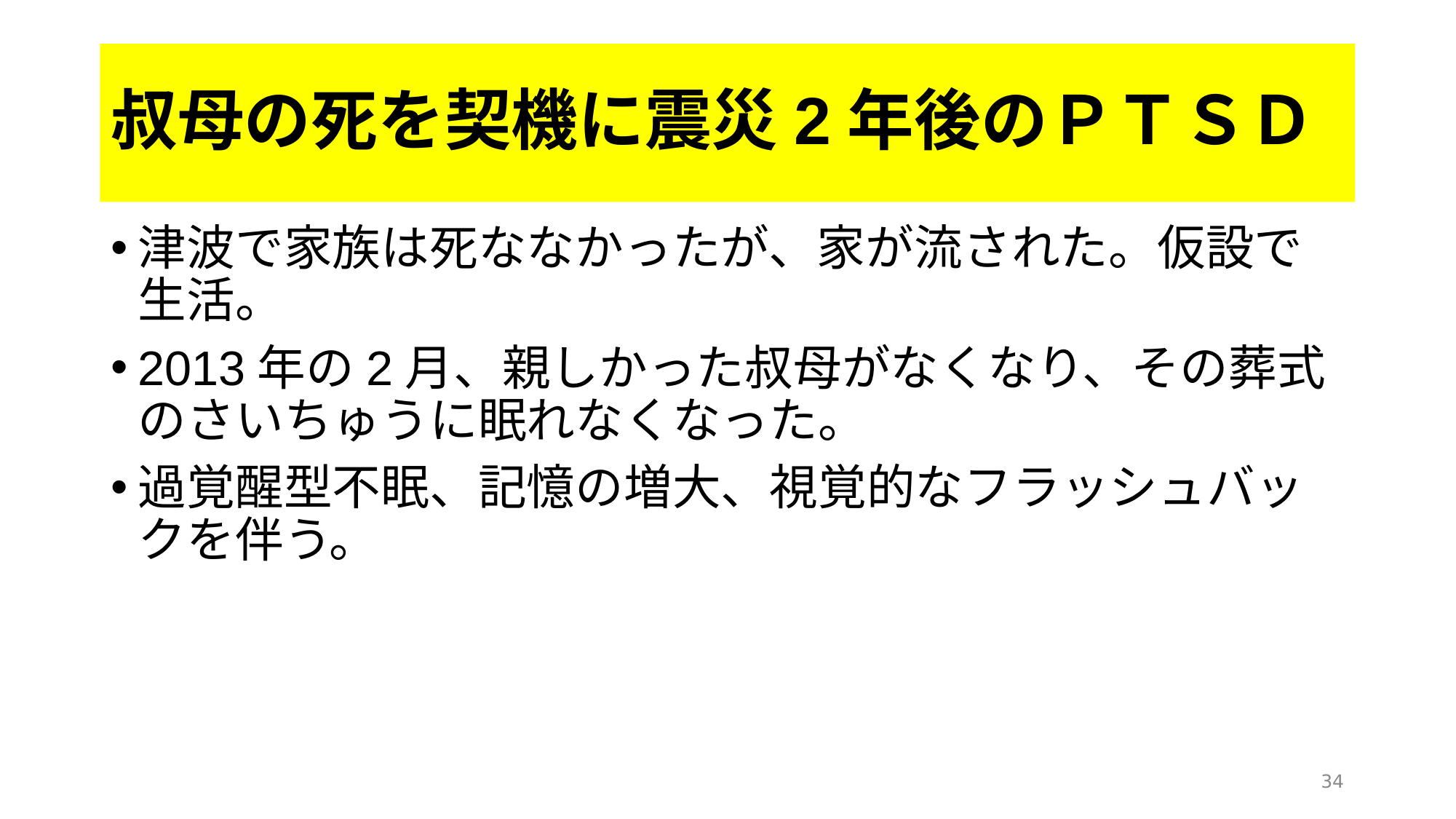

# 叔母の死を契機に震災2年後のＰＴＳＤ
津波で家族は死ななかったが、家が流された。仮設で生活。
2013年の2月、親しかった叔母がなくなり、その葬式のさいちゅうに眠れなくなった。
過覚醒型不眠、記憶の増大、視覚的なフラッシュバックを伴う。
34